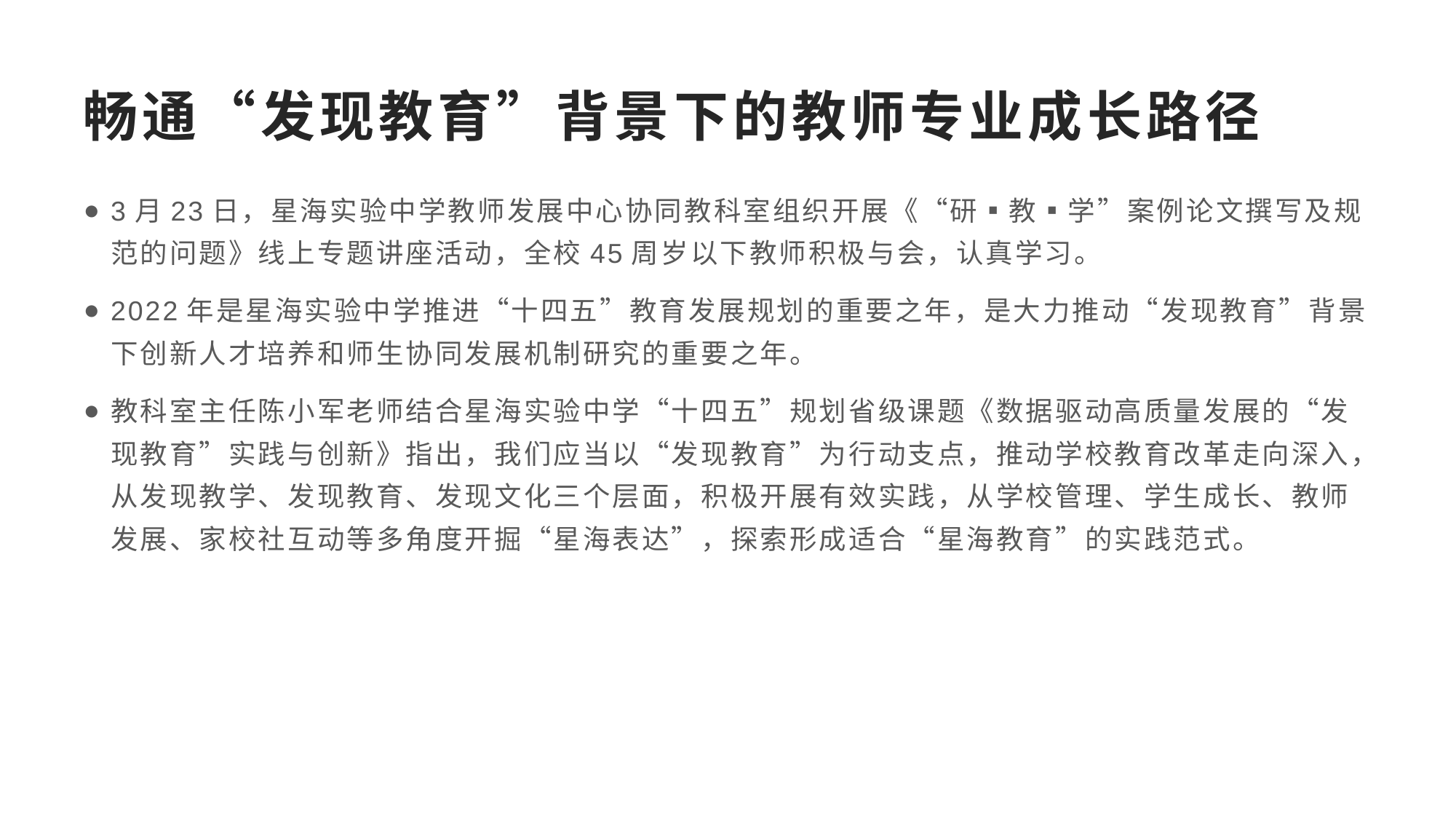

# 畅通“发现教育”背景下的教师专业成长路径
3月23日，星海实验中学教师发展中心协同教科室组织开展《“研▪教▪学”案例论文撰写及规范的问题》线上专题讲座活动，全校45周岁以下教师积极与会，认真学习。
2022年是星海实验中学推进“十四五”教育发展规划的重要之年，是大力推动“发现教育”背景下创新人才培养和师生协同发展机制研究的重要之年。
教科室主任陈小军老师结合星海实验中学“十四五”规划省级课题《数据驱动高质量发展的“发现教育”实践与创新》指出，我们应当以“发现教育”为行动支点，推动学校教育改革走向深入，从发现教学、发现教育、发现文化三个层面，积极开展有效实践，从学校管理、学生成长、教师发展、家校社互动等多角度开掘“星海表达”，探索形成适合“星海教育”的实践范式。